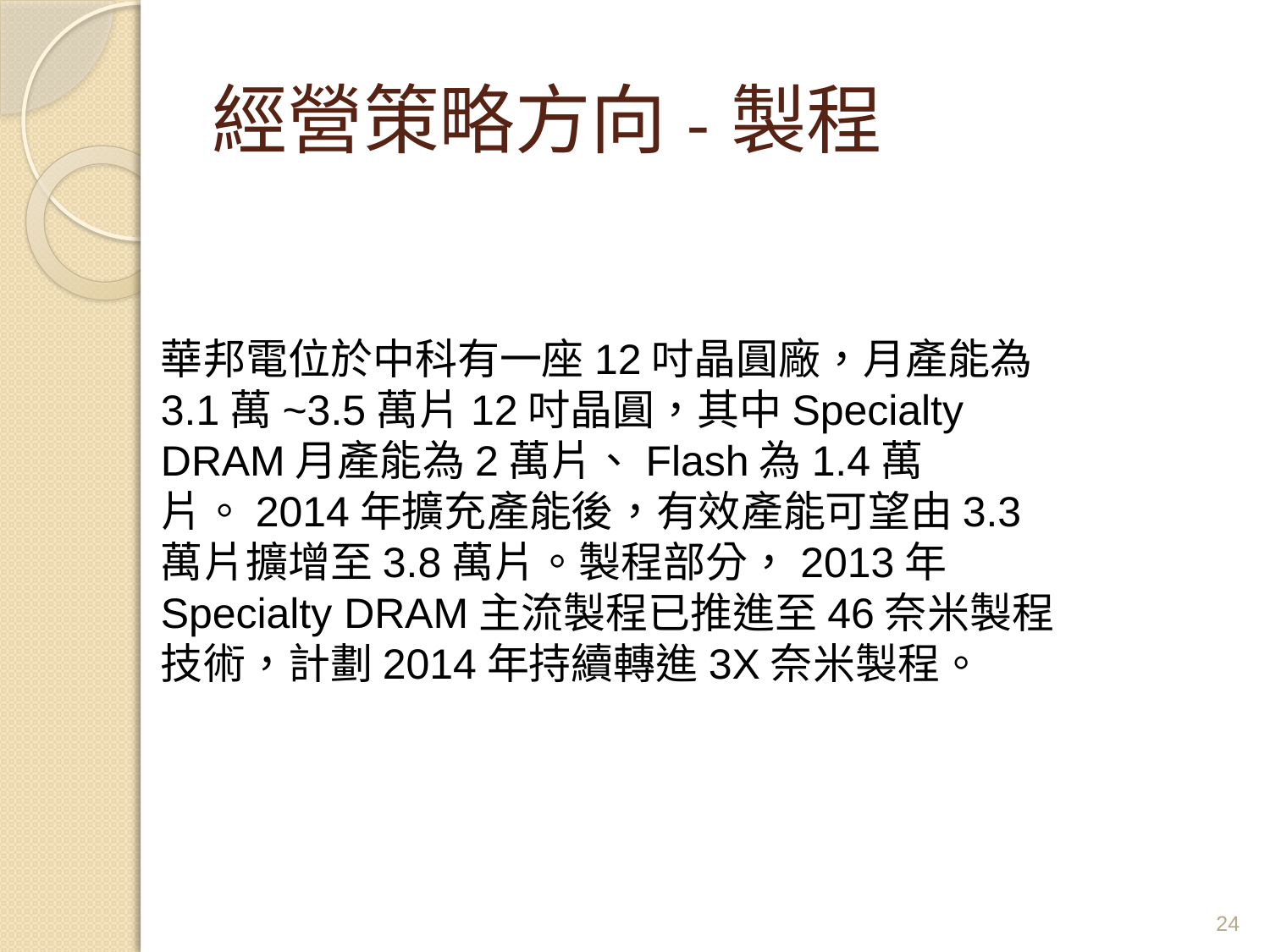

# 經營策略方向-製程
華邦電位於中科有一座12吋晶圓廠，月產能為3.1萬~3.5萬片12吋晶圓，其中Specialty DRAM月產能為2萬片、Flash為1.4萬片。2014年擴充產能後，有效產能可望由3.3萬片擴增至3.8萬片。製程部分，2013年Specialty DRAM主流製程已推進至46奈米製程技術，計劃2014年持續轉進3X奈米製程。

24